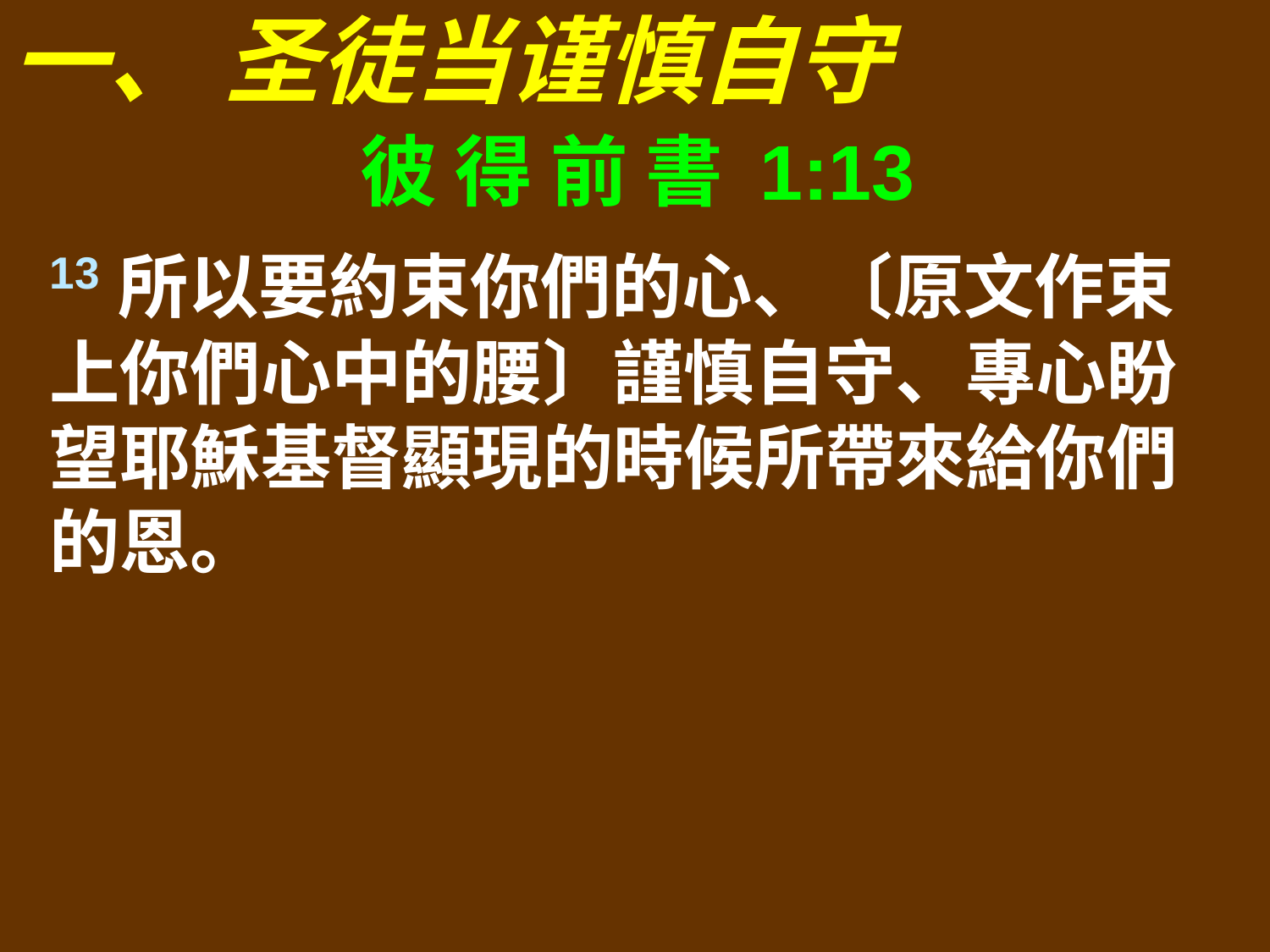

一、 圣徒当谨慎自守
彼 得 前 書 1:13
13所以要約束你們的心、〔原文作束上你們心中的腰〕謹慎自守、專心盼望耶穌基督顯現的時候所帶來給你們的恩。